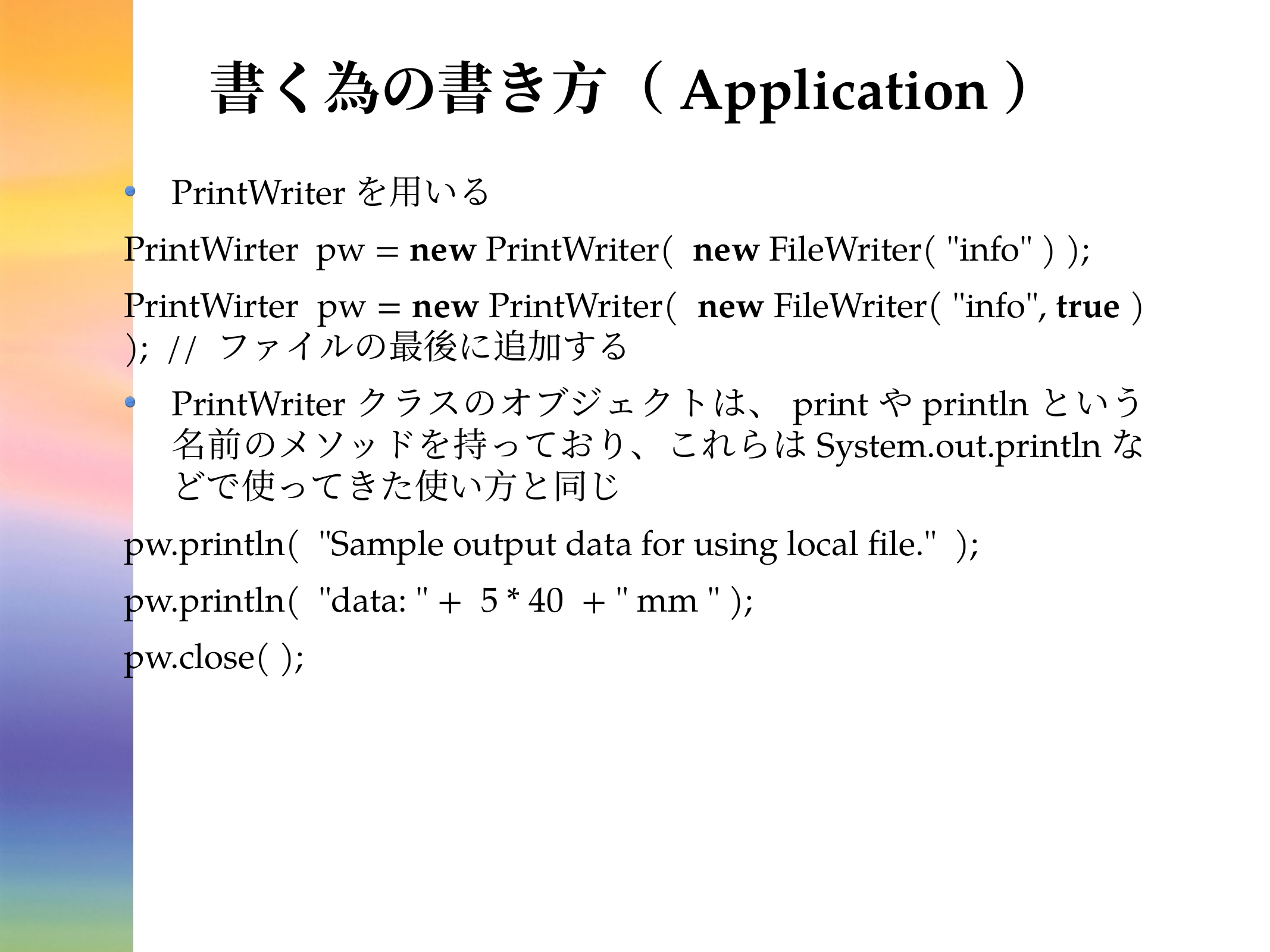

# 書く為の書き方（Application）
PrintWriterを用いる
PrintWirter  pw = new PrintWriter(  new FileWriter( "info" ) );
PrintWirter  pw = new PrintWriter(  new FileWriter( "info", true ) );  // ファイルの最後に追加する
PrintWriterクラスのオブジェクトは、printやprintlnという名前のメソッドを持っており、これらはSystem.out.printlnなどで使ってきた使い方と同じ
pw.println(  "Sample output data for using local file."  );
pw.println(  "data: " +  5 * 40  + " mm " );
pw.close( );